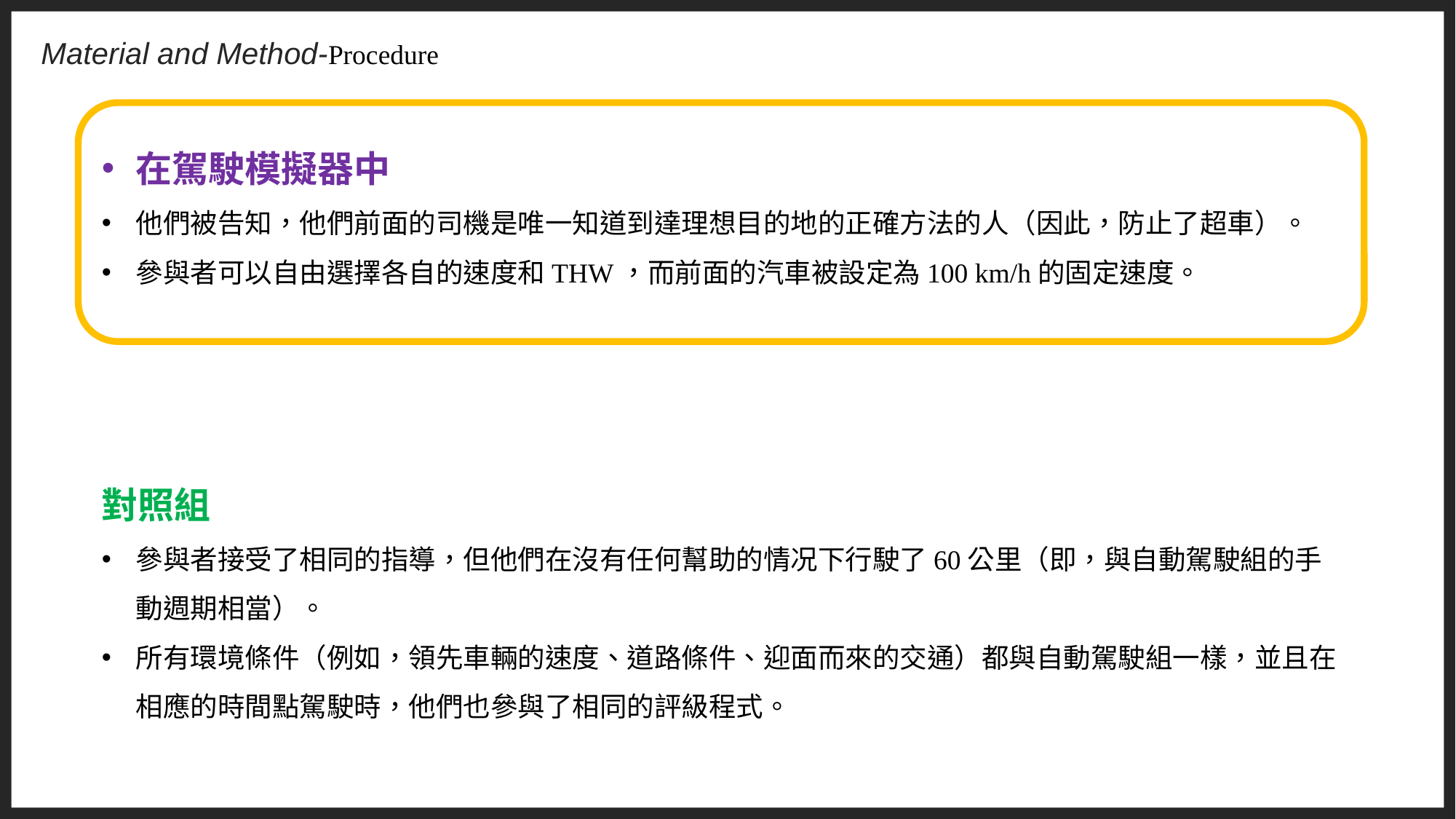

Material and Method-Procedure

在駕駛模擬器中
他們被告知，他們前面的司機是唯一知道到達理想目的地的正確方法的人（因此，防止了超車）。
參與者可以自由選擇各自的速度和THW，而前面的汽車被設定為100 km/h的固定速度。
對照組
參與者接受了相同的指導，但他們在沒有任何幫助的情况下行駛了60公里（即，與自動駕駛組的手動週期相當）。
所有環境條件（例如，領先車輛的速度、道路條件、迎面而來的交通）都與自動駕駛組一樣，並且在相應的時間點駕駛時，他們也參與了相同的評級程式。